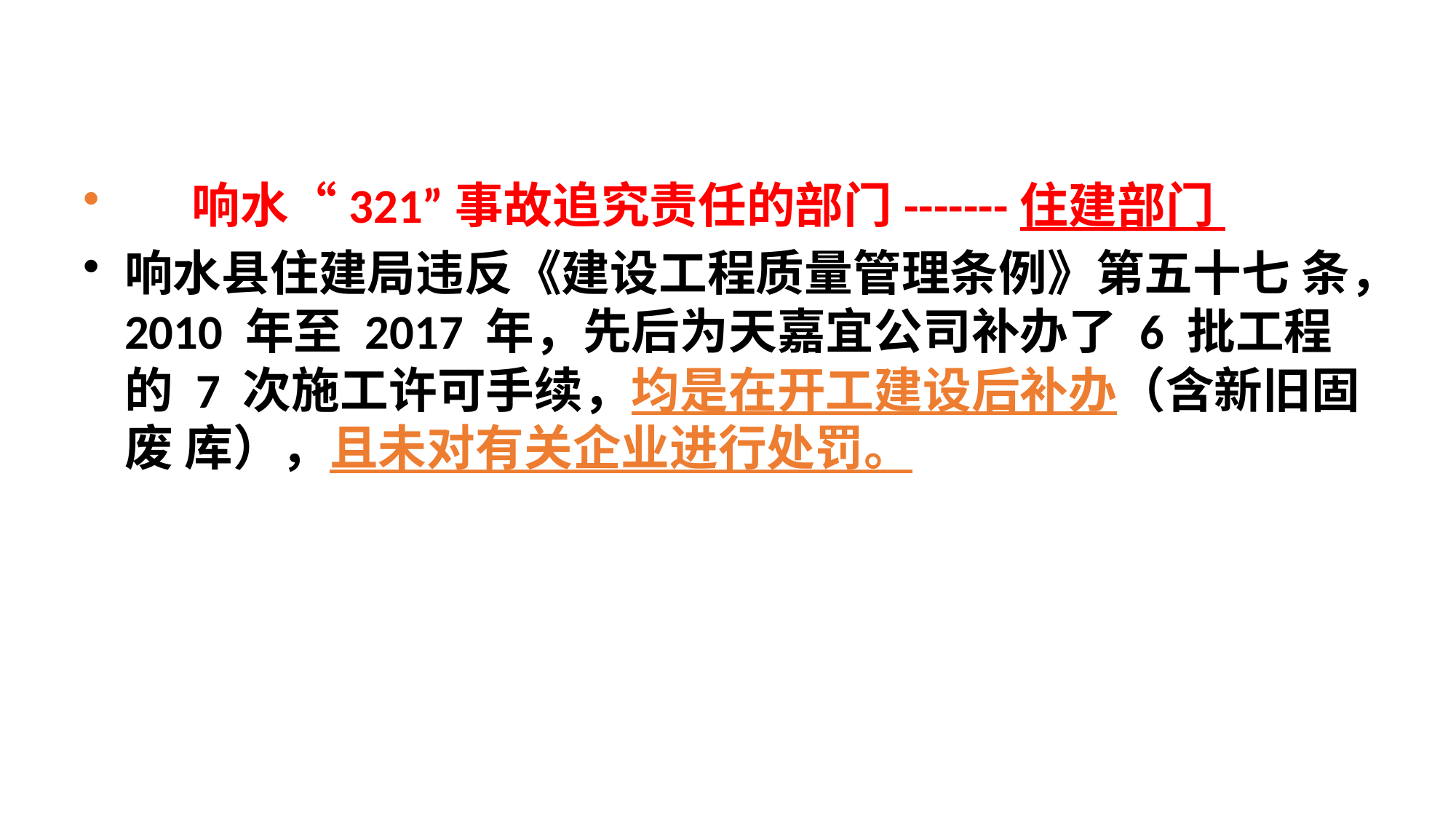

响水“321”事故追究责任的部门-------住建部门
响水县住建局违反《建设工程质量管理条例》第五十七 条，2010 年至 2017 年，先后为天嘉宜公司补办了 6 批工程的 7 次施工许可手续，均是在开工建设后补办（含新旧固废 库），且未对有关企业进行处罚。
73